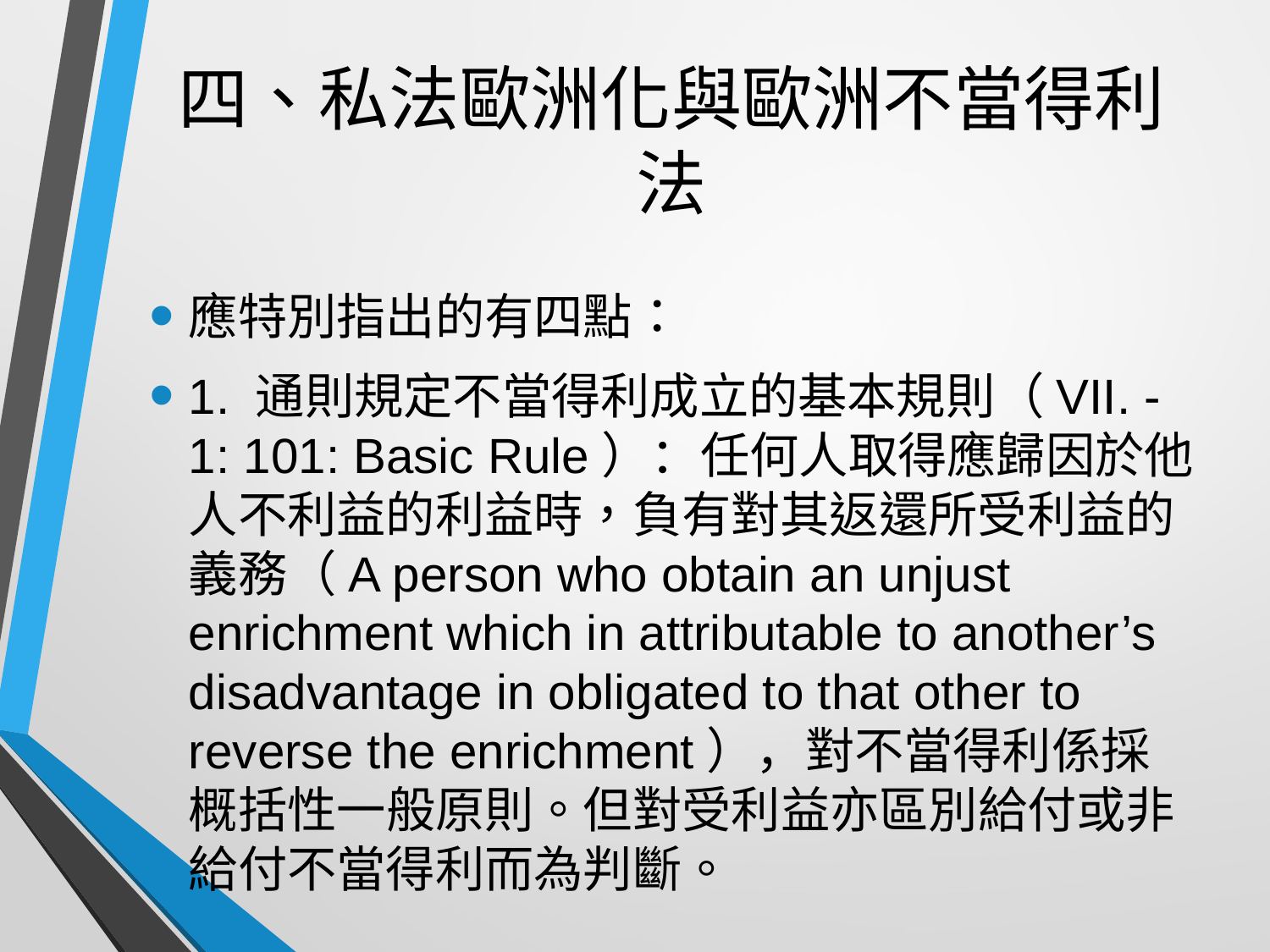

# 四、私法歐洲化與歐洲不當得利法
應特別指出的有四點：
1. 通則規定不當得利成立的基本規則（VII. -1: 101: Basic Rule）：任何人取得應歸因於他人不利益的利益時，負有對其返還所受利益的義務（A person who obtain an unjust enrichment which in attributable to another’s disadvantage in obligated to that other to reverse the enrichment），對不當得利係採概括性一般原則。但對受利益亦區別給付或非給付不當得利而為判斷。